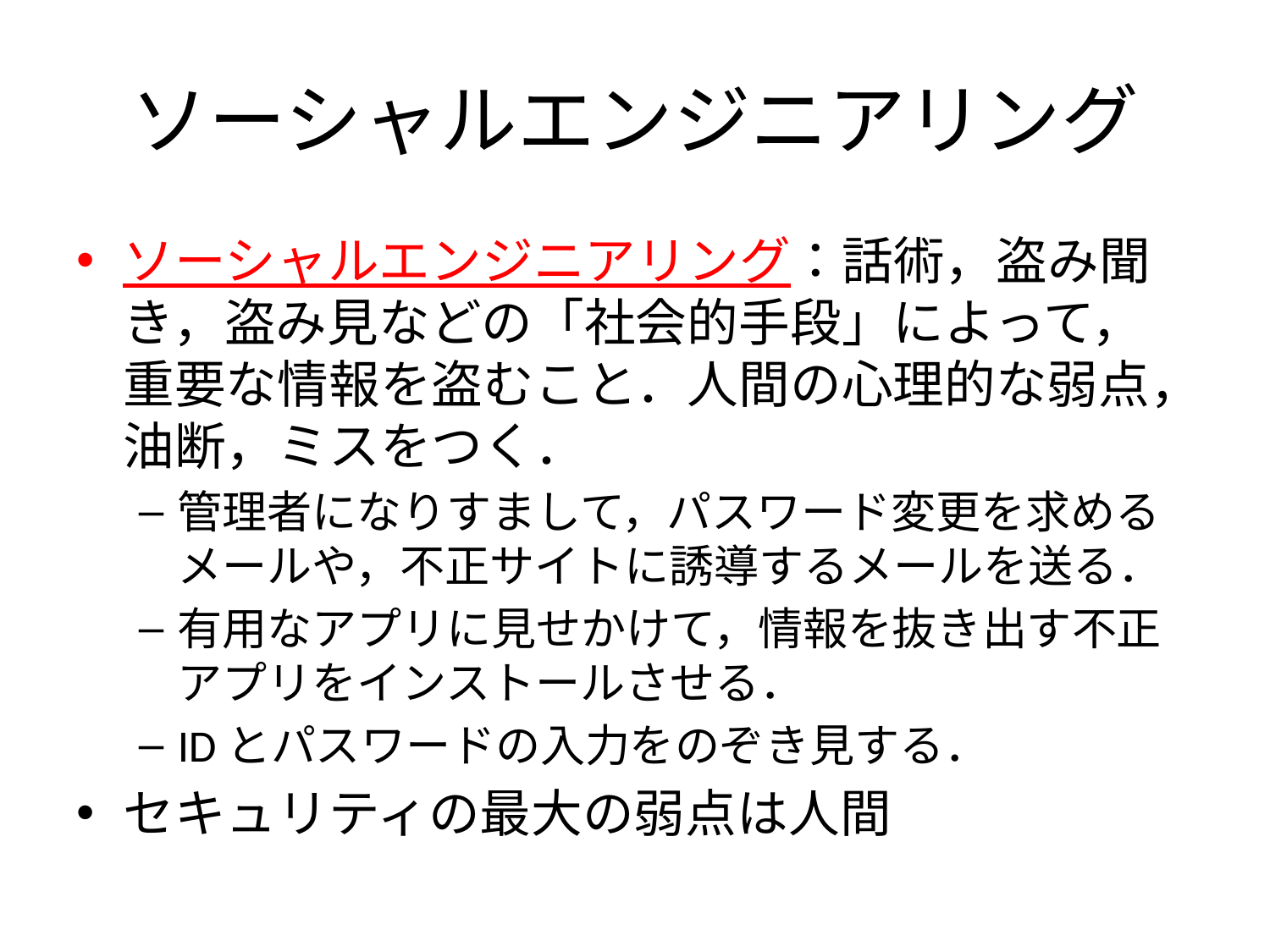

# ソーシャルエンジニアリング
ソーシャルエンジニアリング：話術，盗み聞き，盗み見などの「社会的手段」によって，重要な情報を盗むこと．人間の心理的な弱点，油断，ミスをつく．
管理者になりすまして，パスワード変更を求めるメールや，不正サイトに誘導するメールを送る．
有用なアプリに見せかけて，情報を抜き出す不正アプリをインストールさせる．
IDとパスワードの入力をのぞき見する．
セキュリティの最大の弱点は人間